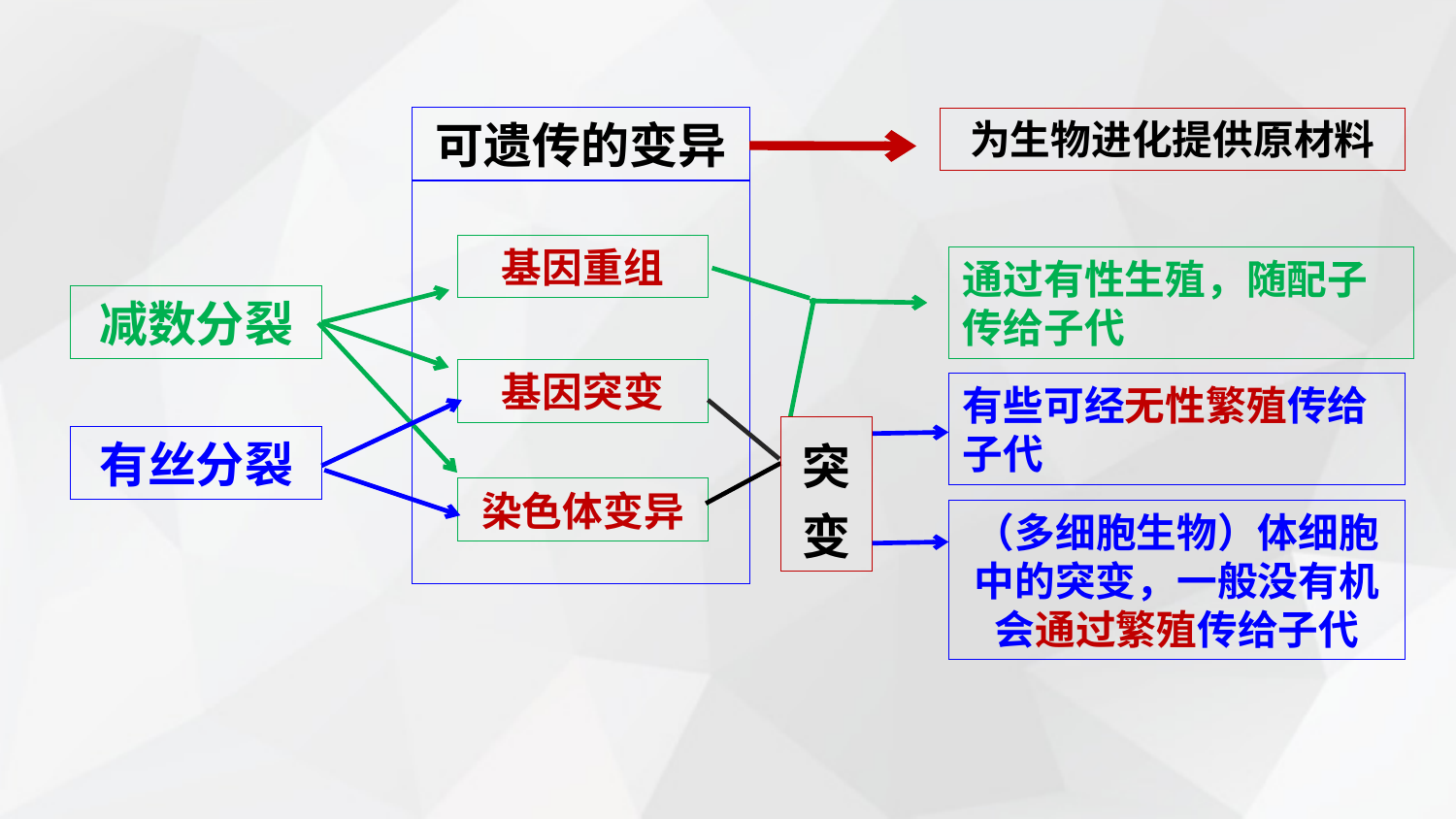

可遗传的变异
为生物进化提供原材料

基因重组
通过有性生殖，随配子传给子代
减数分裂
基因突变
有些可经无性繁殖传给子代
突变
有丝分裂
染色体变异
（多细胞生物）体细胞中的突变，一般没有机会通过繁殖传给子代